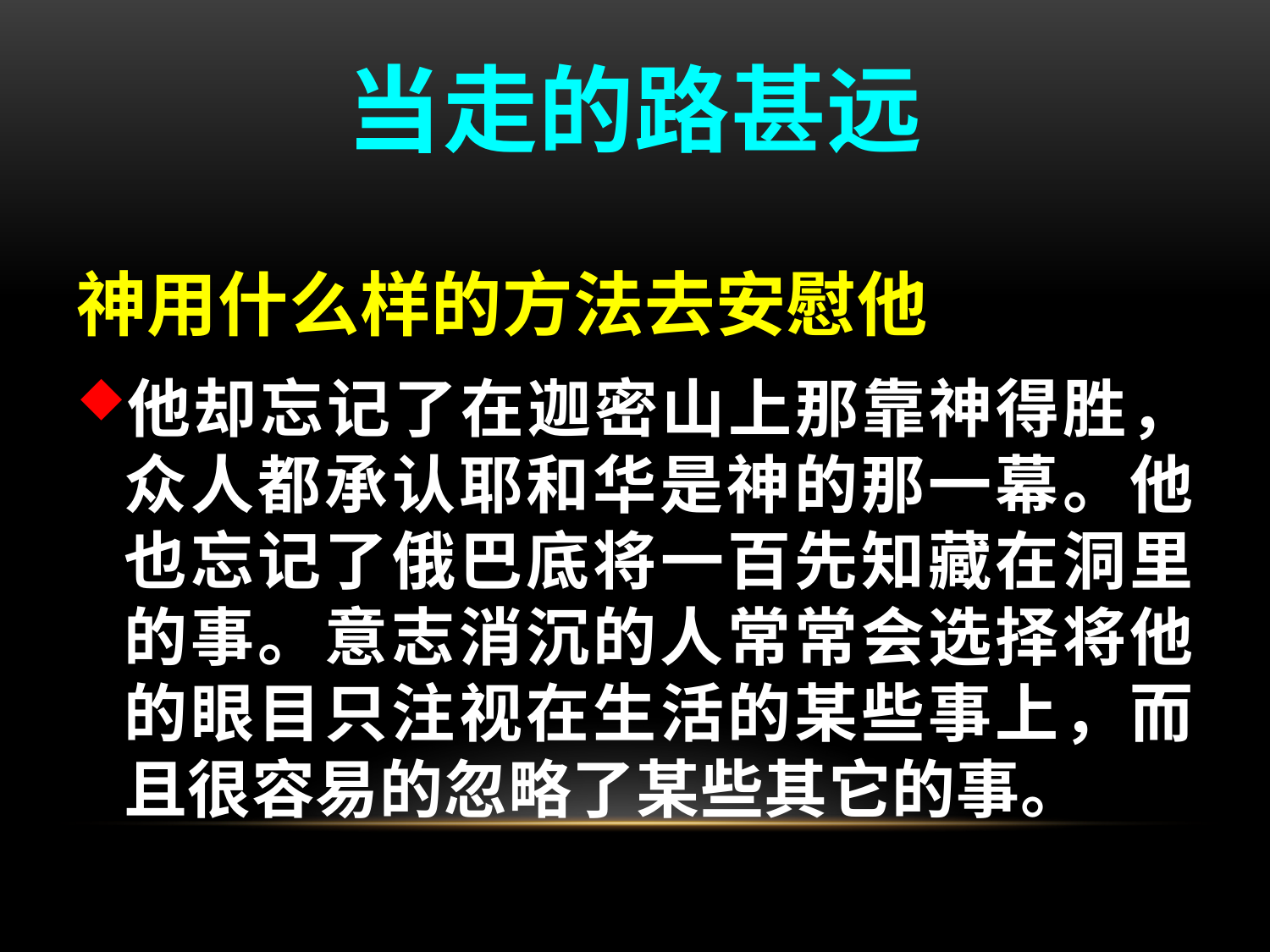

# 当走的路甚远
神用什么样的方法去安慰他
他却忘记了在迦密山上那靠神得胜，众人都承认耶和华是神的那一幕。他也忘记了俄巴底将一百先知藏在洞里的事。意志消沉的人常常会选择将他的眼目只注视在生活的某些事上，而且很容易的忽略了某些其它的事。